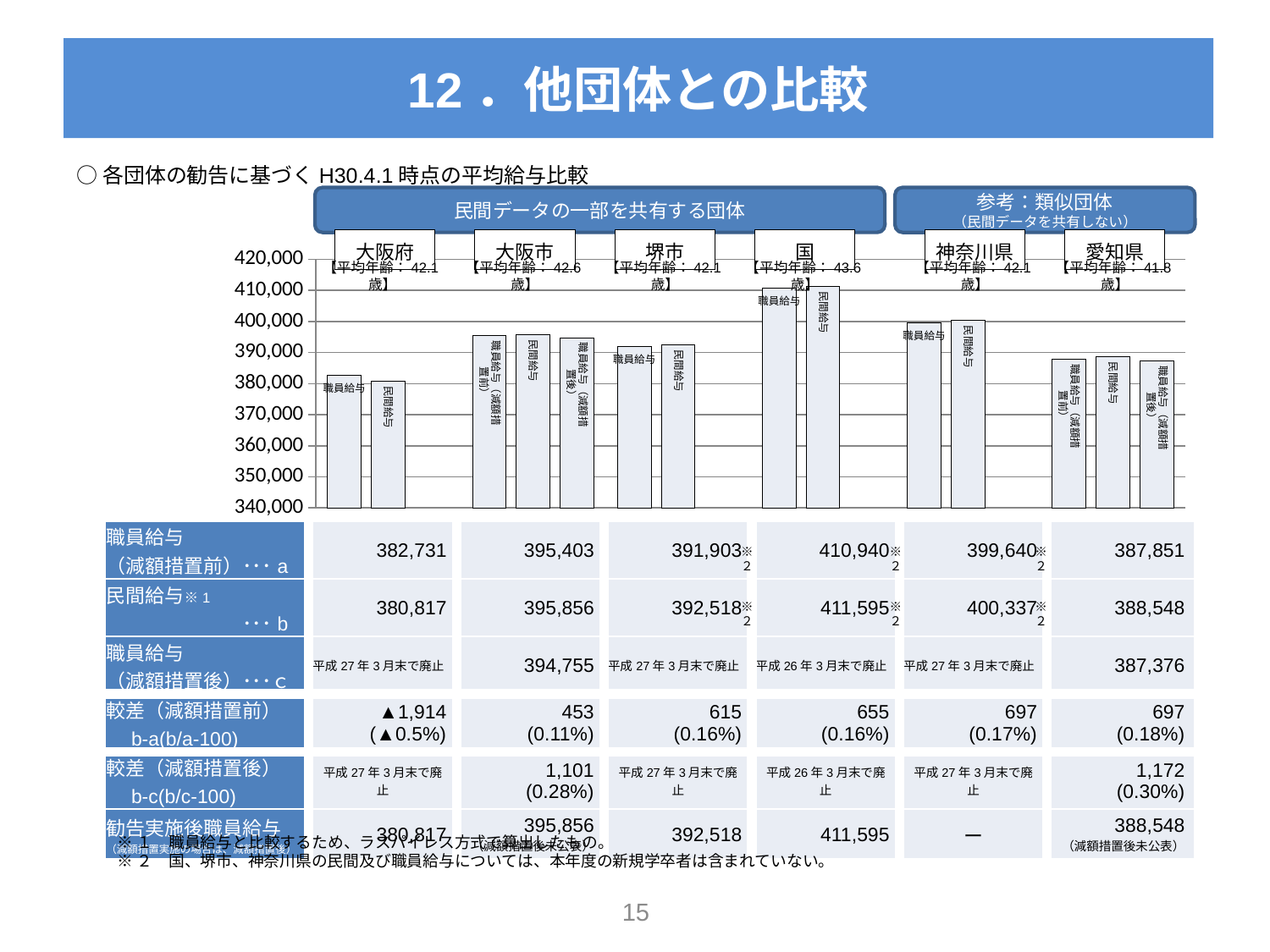

# 12．他団体との比較
○各団体の勧告に基づくH30.4.1時点の平均給与比較

民間データの一部を共有する団体
参考：類似団体
（民間データを共有しない）
大阪府
大阪市
堺市
国
神奈川県
愛知県

### Chart

| Category | 職員給与（減額措置前） | 民間給与 | 職員給与（減額措置後） |
|---|---|---|---|
| 大阪府 | 382731.0 | 380817.0 | 0.0 |
| 大阪市 | 395403.0 | 395856.0 | 394755.0 |
| 堺市 | 391903.0 | 392518.0 | 0.0 |
| 国 | 410719.0 | 411350.0 | 0.0 |
| 神奈川県 | 399640.0 | 400337.0 | 0.0 |
| 愛知県 | 387851.0 | 388548.0 | 387376.0 |
【平均年齢：42.1歳】
【平均年齢：42.6歳】
【平均年齢：42.1歳】
【平均年齢：43.6歳】
【平均年齢：42.1歳】
【平均年齢：41.8歳】
| 職員給与 （減額措置前）･･･a | 382,731 | 395,403 | 391,903 | 410,940 | 399,640 | 387,851 |
| --- | --- | --- | --- | --- | --- | --- |
| 民間給与※1 　　　　　　　･･･b | 380,817 | 395,856 | 392,518 | 411,595 | 400,337 | 388,548 |
| 職員給与 （減額措置後）･･･ｃ | 平成27年3月末で廃止 | 394,755 | 平成27年3月末で廃止 | 平成26年3月末で廃止 | 平成27年3月末で廃止 | 387,376 |
| 較差（減額措置前） 　b-a(b/a-100) | ▲1,914 (▲0.5%) | 453 (0.11%) | 615 (0.16%) | 655 (0.16%) | 697 (0.17%) | 697 (0.18%) |
| 較差（減額措置後） 　b-c(b/c-100) | 平成27年3月末で廃止 | 1,101 (0.28%) | 平成27年3月末で廃止 | 平成26年3月末で廃止 | 平成27年3月末で廃止 | 1,172 (0.30%) |
| 勧告実施後職員給与 （減額措置実施の場合は、減額措置後） | 380,817 | 395,856 （減額措置後未公表） | 392,518 | 411,595 | ー | 388,548 （減額措置後未公表） |
※２
※２
※２
※２
※２
※２
※１　職員給与と比較するため、ラスパイレス方式で算出したもの。
※２　国、堺市、神奈川県の民間及び職員給与については、本年度の新規学卒者は含まれていない。
15